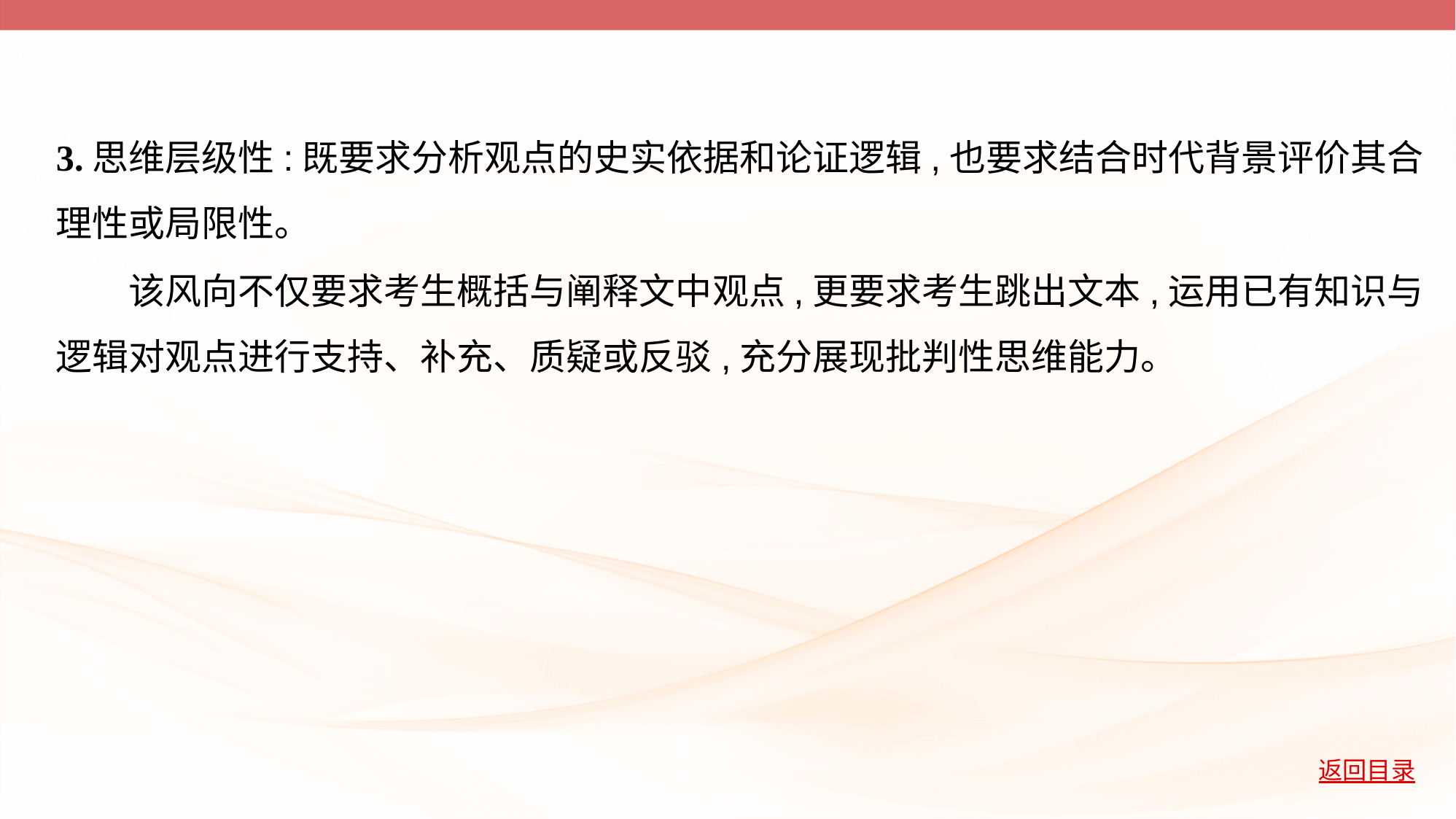

3.思维层级性:既要求分析观点的史实依据和论证逻辑,也要求结合时代背景评价其合
理性或局限性。
　　该风向不仅要求考生概括与阐释文中观点,更要求考生跳出文本,运用已有知识与
逻辑对观点进行支持、补充、质疑或反驳,充分展现批判性思维能力。